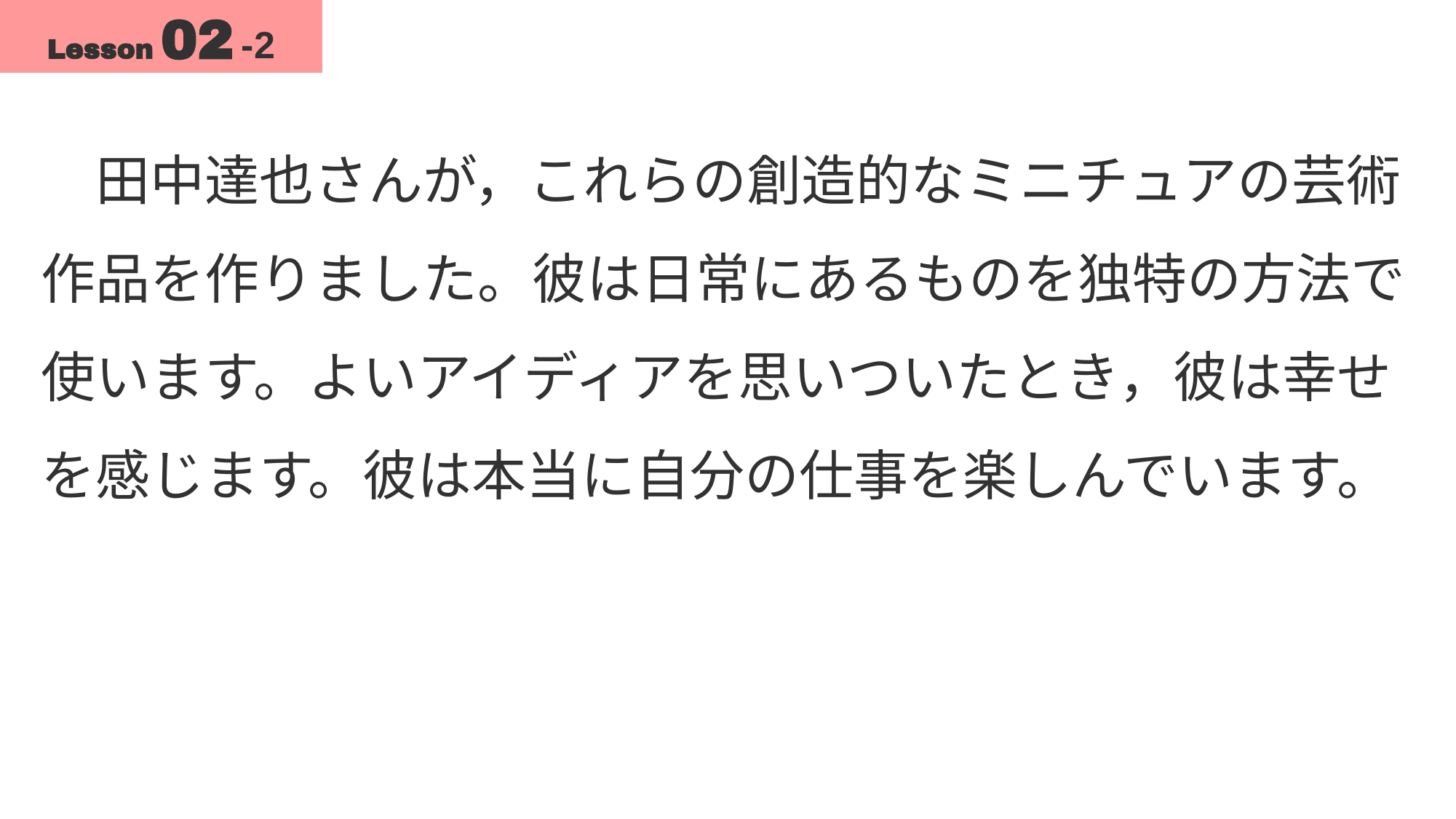

Lesson 02 -2
　田中達也さんが，これらの創造的なミニチュアの芸術作品を作りました。彼は日常にあるものを独特の方法で使います。よいアイディアを思いついたとき，彼は幸せを感じます。彼は本当に自分の仕事を楽しんでいます。